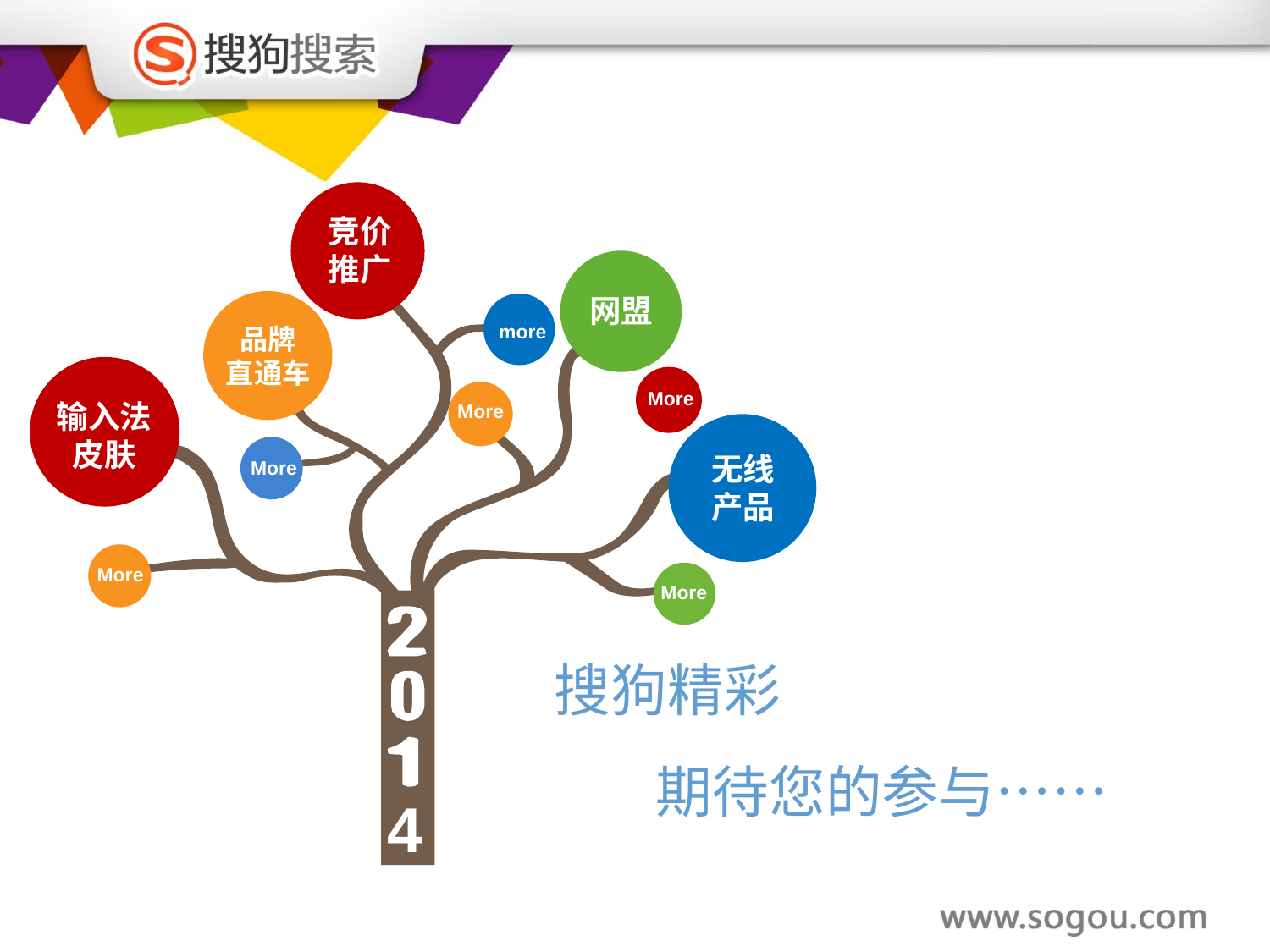

竞价推广

网盟

品牌
直通车

more

输入法皮肤

More

More

无线
产品

More

More

More

4
     搜狗精彩
             期待您的参与……